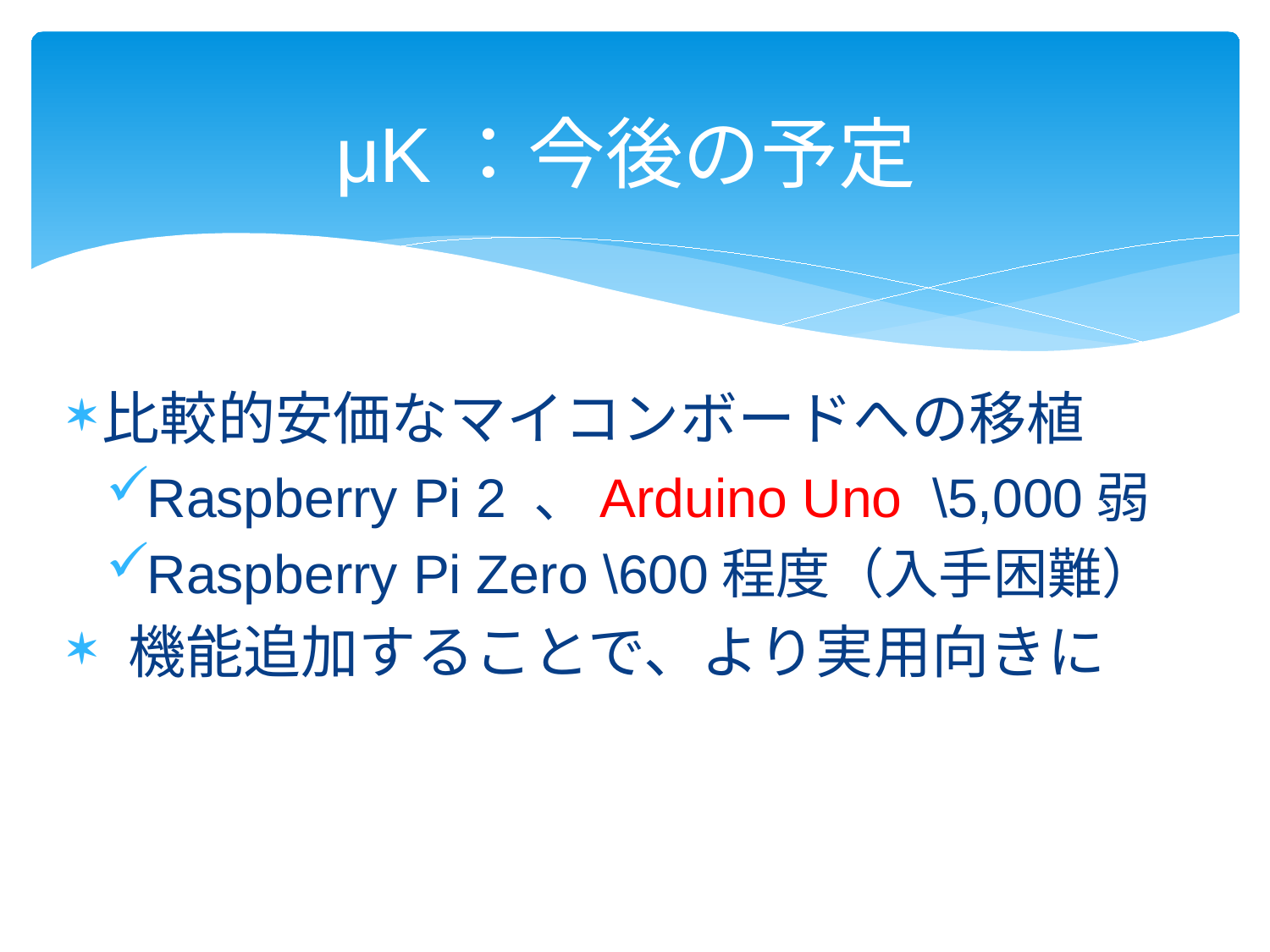

# μK：今後の予定
比較的安価なマイコンボードへの移植
Raspberry Pi 2 、Arduino Uno  \5,000弱
Raspberry Pi Zero \600程度（入手困難）
 機能追加することで、より実用向きに